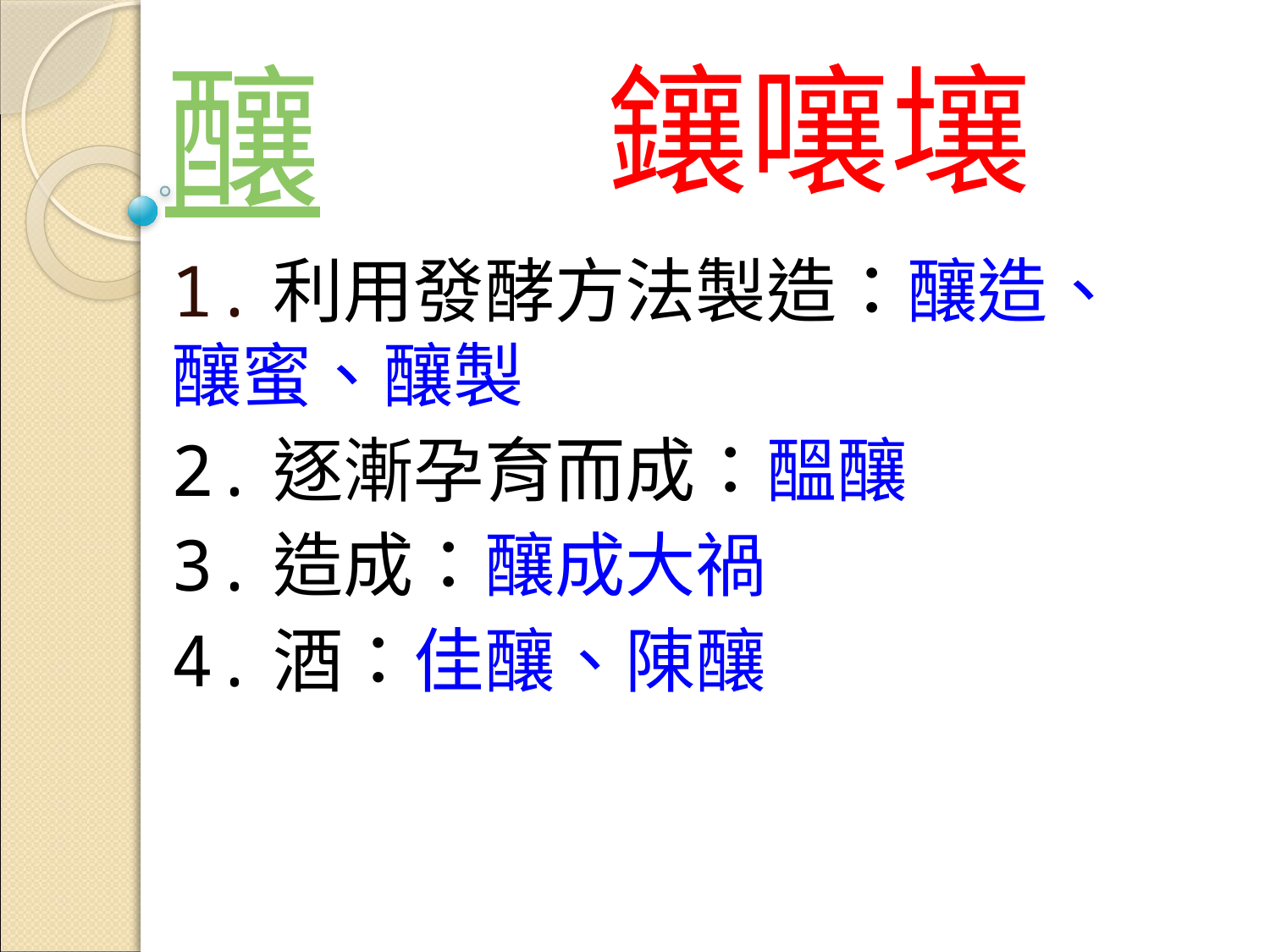

釀
鑲嚷壤
1.利用發酵方法製造：釀造、釀蜜、釀製
2.逐漸孕育而成：醞釀
3.造成：釀成大禍
4.酒：佳釀、陳釀